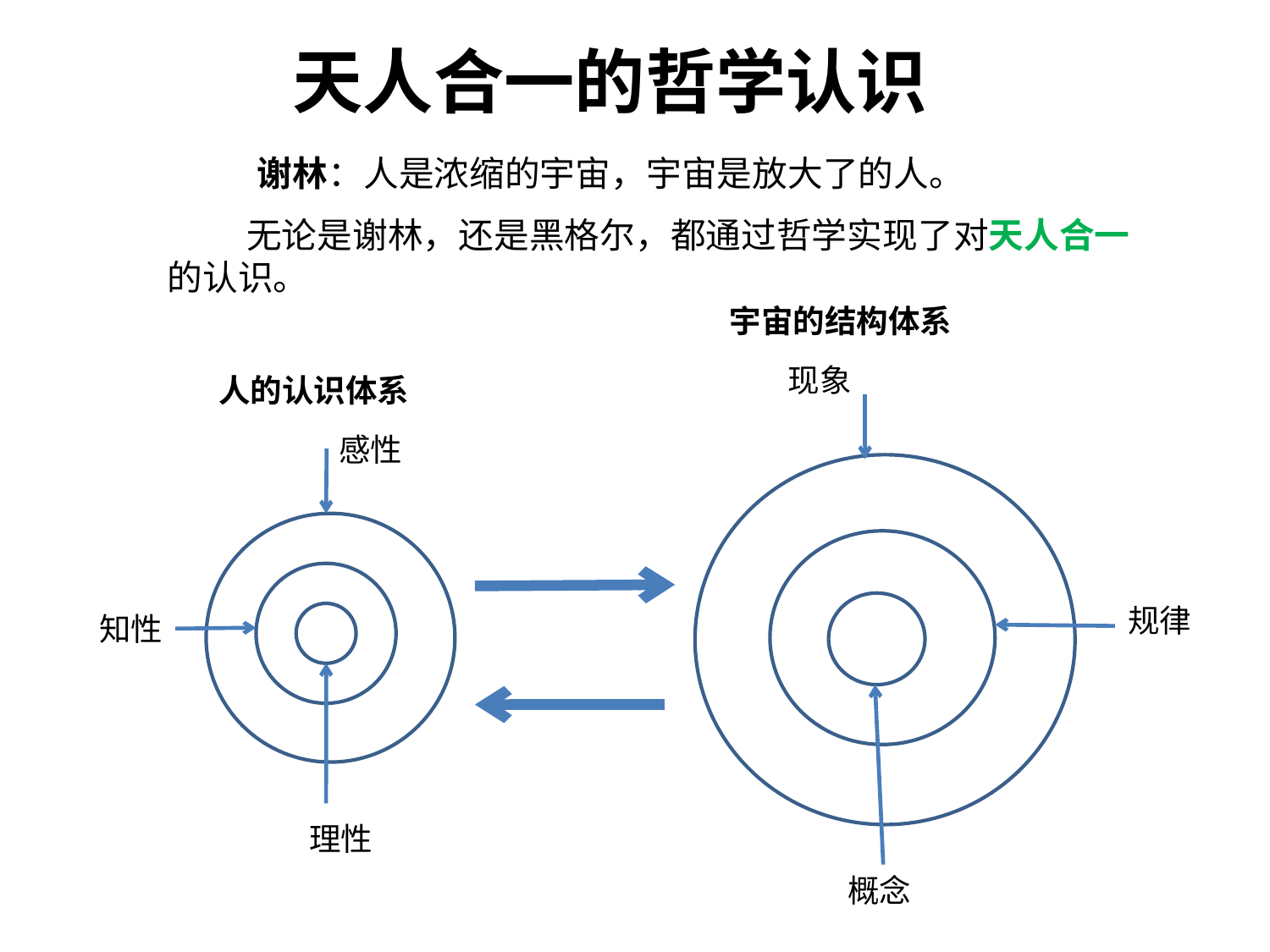

天人合一的哲学认识
谢林：人是浓缩的宇宙，宇宙是放大了的人。
         无论是谢林，还是黑格尔，都通过哲学实现了对天人合一的认识。
宇宙的结构体系
现象
人的认识体系
感性

规律
知性

理性
概念